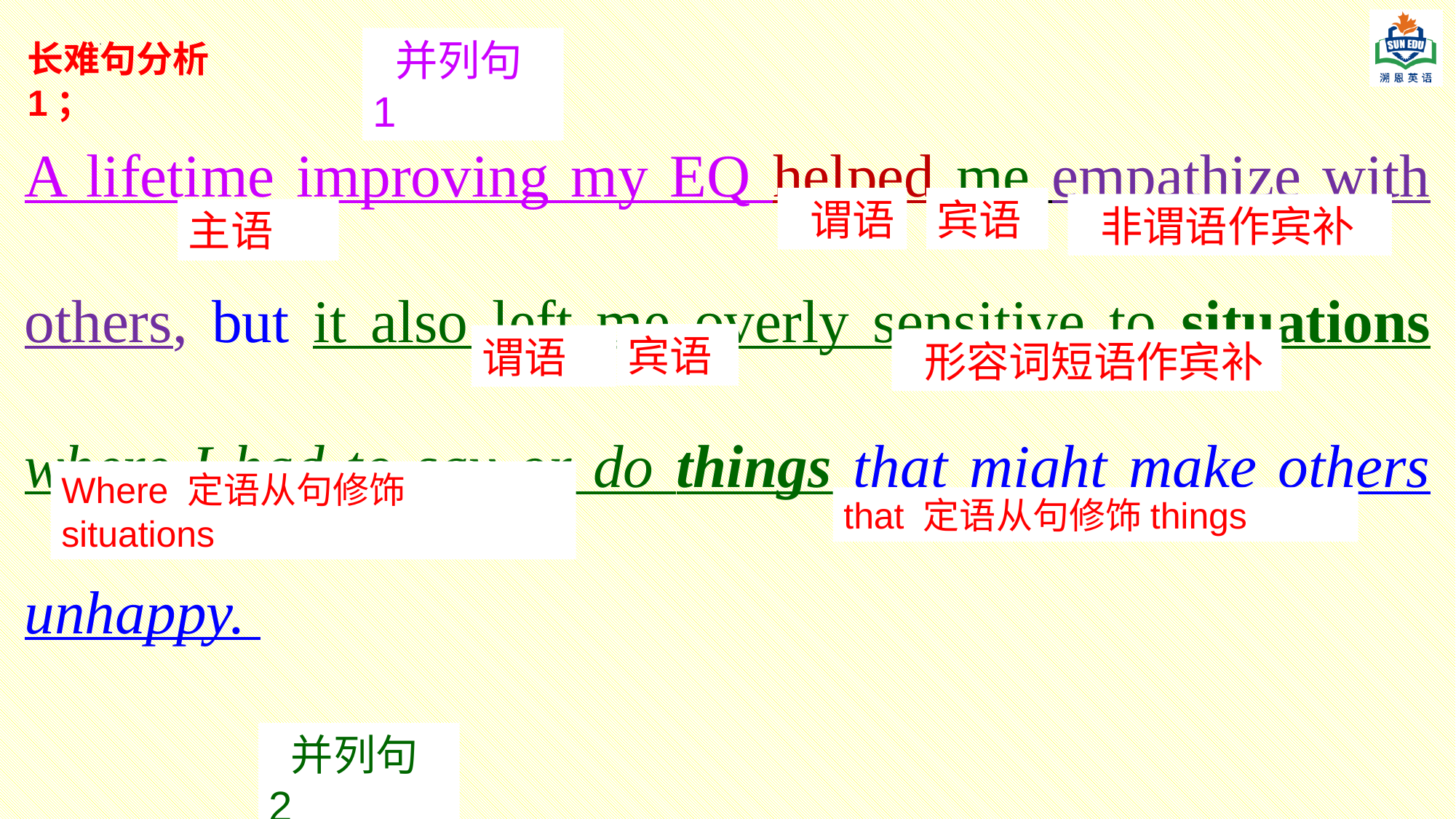

并列句1
长难句分析1；
A lifetime improving my EQ helped me empathize with others, but it also left me overly sensitive to situations where I had to say or do things that might make others unhappy.
 谓语
宾语
 非谓语作宾补
主语
宾语
谓语
 形容词短语作宾补
Where 定语从句修饰situations
that 定语从句修饰things
 并列句2